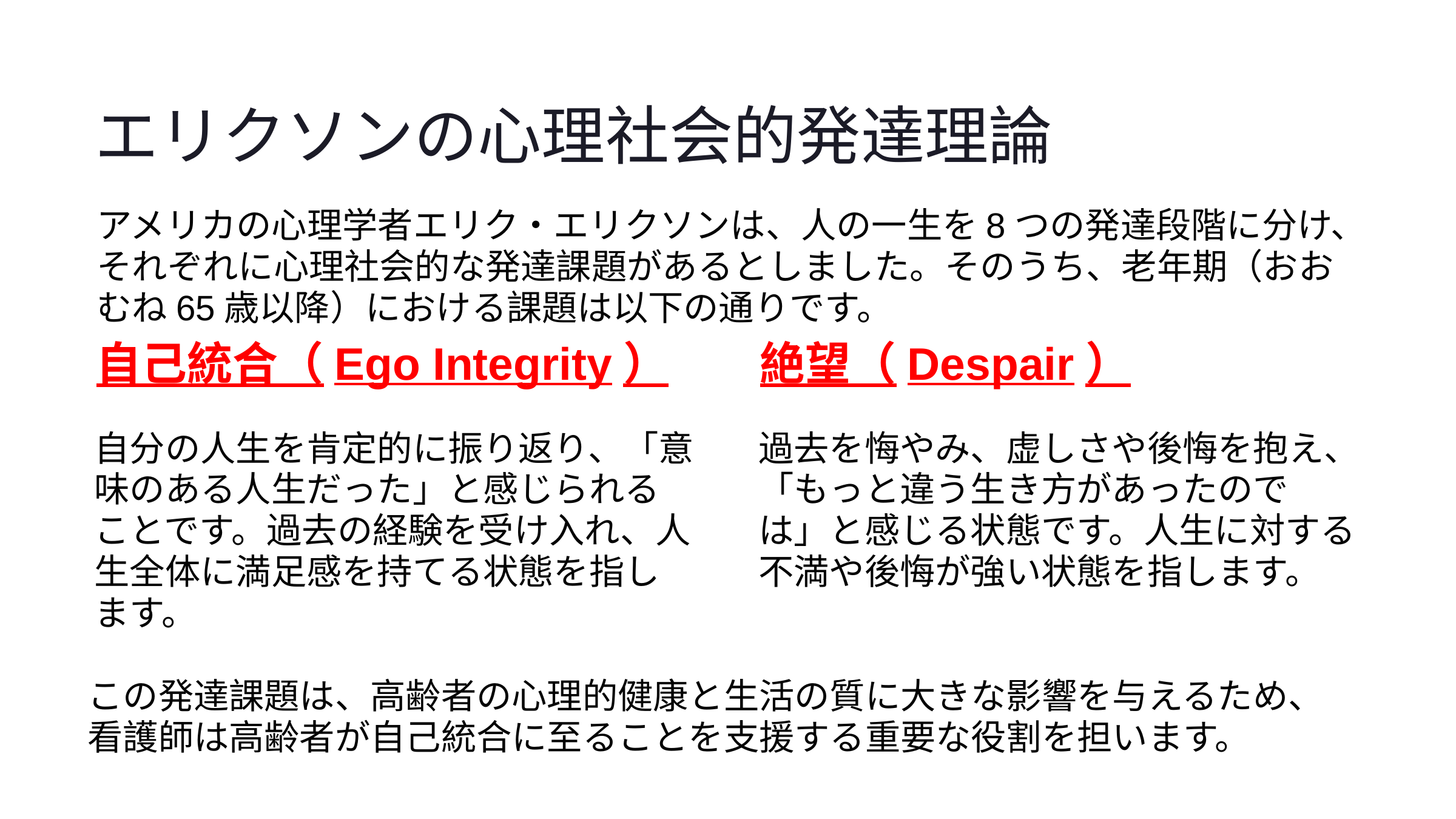

エリクソンの心理社会的発達理論
アメリカの心理学者エリク・エリクソンは、人の一生を8つの発達段階に分け、それぞれに心理社会的な発達課題があるとしました。そのうち、老年期（おおむね65歳以降）における課題は以下の通りです。
自己統合（Ego Integrity）
絶望（Despair）
自分の人生を肯定的に振り返り、「意味のある人生だった」と感じられることです。過去の経験を受け入れ、人生全体に満足感を持てる状態を指します。
過去を悔やみ、虚しさや後悔を抱え、「もっと違う生き方があったのでは」と感じる状態です。人生に対する不満や後悔が強い状態を指します。
この発達課題は、高齢者の心理的健康と生活の質に大きな影響を与えるため、看護師は高齢者が自己統合に至ることを支援する重要な役割を担います。